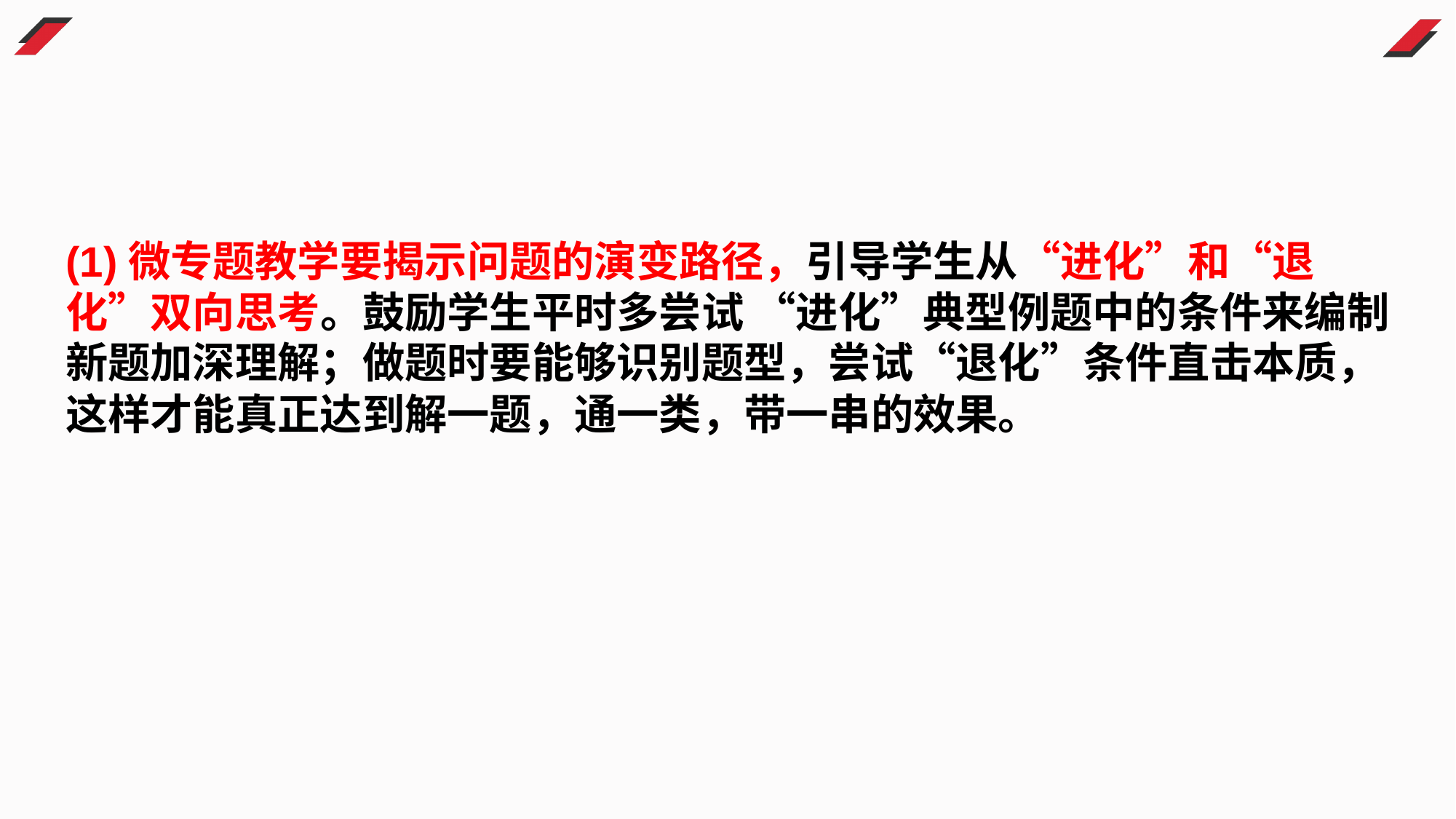

(1)微专题教学要揭示问题的演变路径，引导学生从“进化”和“退化”双向思考。鼓励学生平时多尝试 “进化”典型例题中的条件来编制新题加深理解；做题时要能够识别题型，尝试“退化”条件直击本质，这样才能真正达到解一题，通一类，带一串的效果。